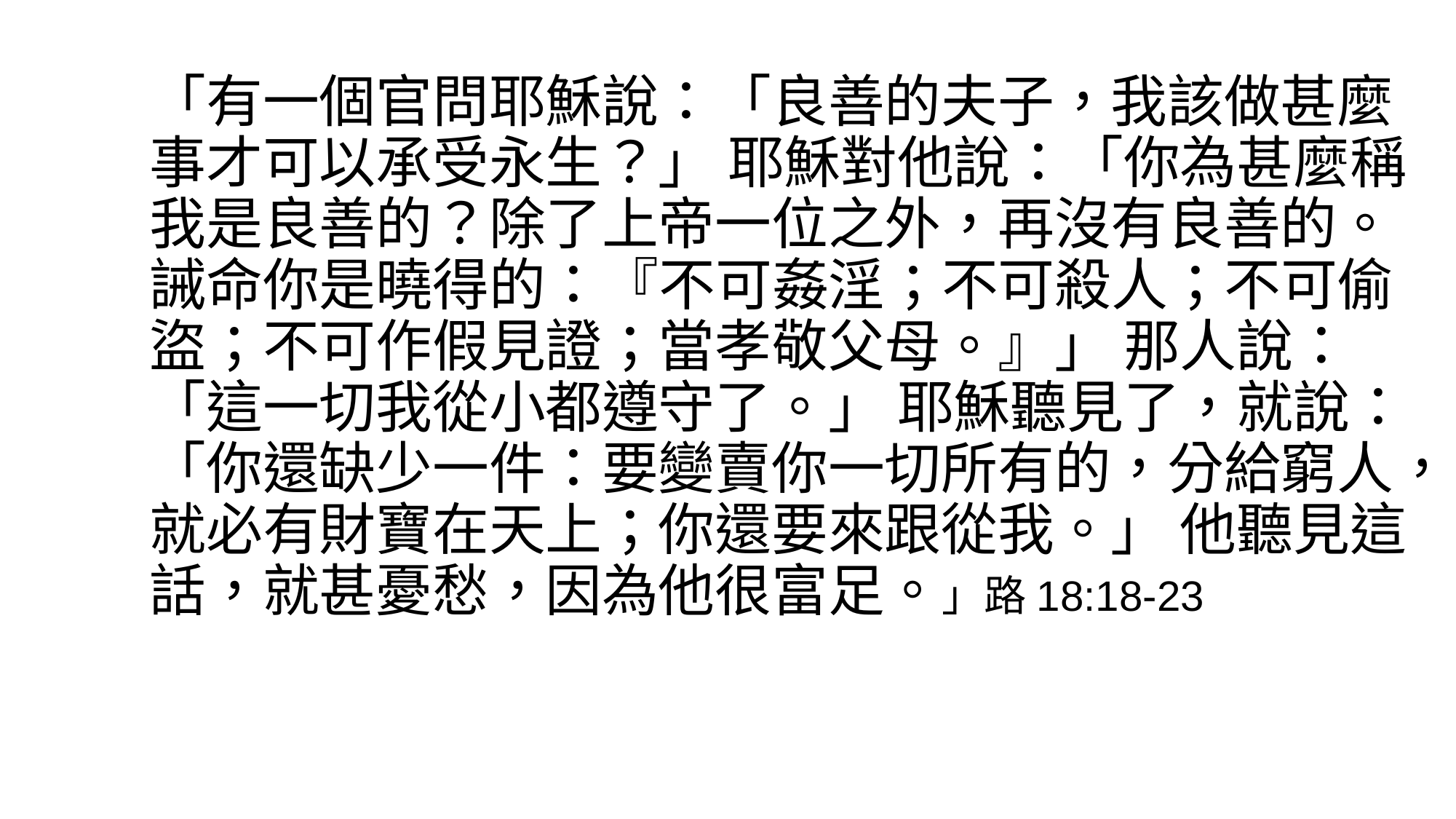

「有一個官問耶穌說：「良善的夫子，我該做甚麼事才可以承受永生？」 耶穌對他說：「你為甚麼稱我是良善的？除了上帝一位之外，再沒有良善的。 誡命你是曉得的：『不可姦淫；不可殺人；不可偷盜；不可作假見證；當孝敬父母。』」 那人說：「這一切我從小都遵守了。」 耶穌聽見了，就說：「你還缺少一件：要變賣你一切所有的，分給窮人，就必有財寶在天上；你還要來跟從我。」 他聽見這話，就甚憂愁，因為他很富足。」路18:18-23